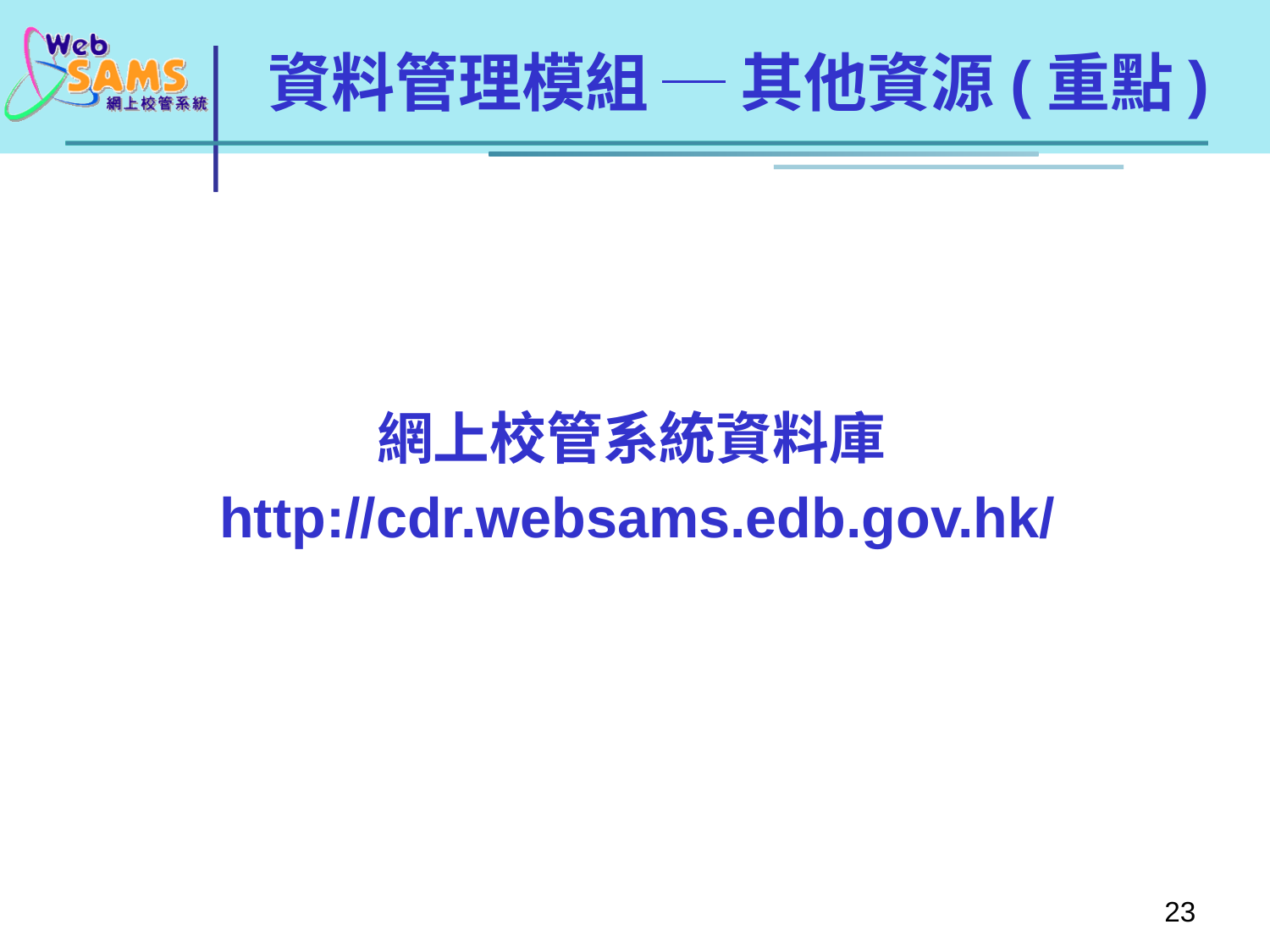

# 資料管理模組 ─ 其他資源(重點)
網上校管系統資料庫
http://cdr.websams.edb.gov.hk/
23